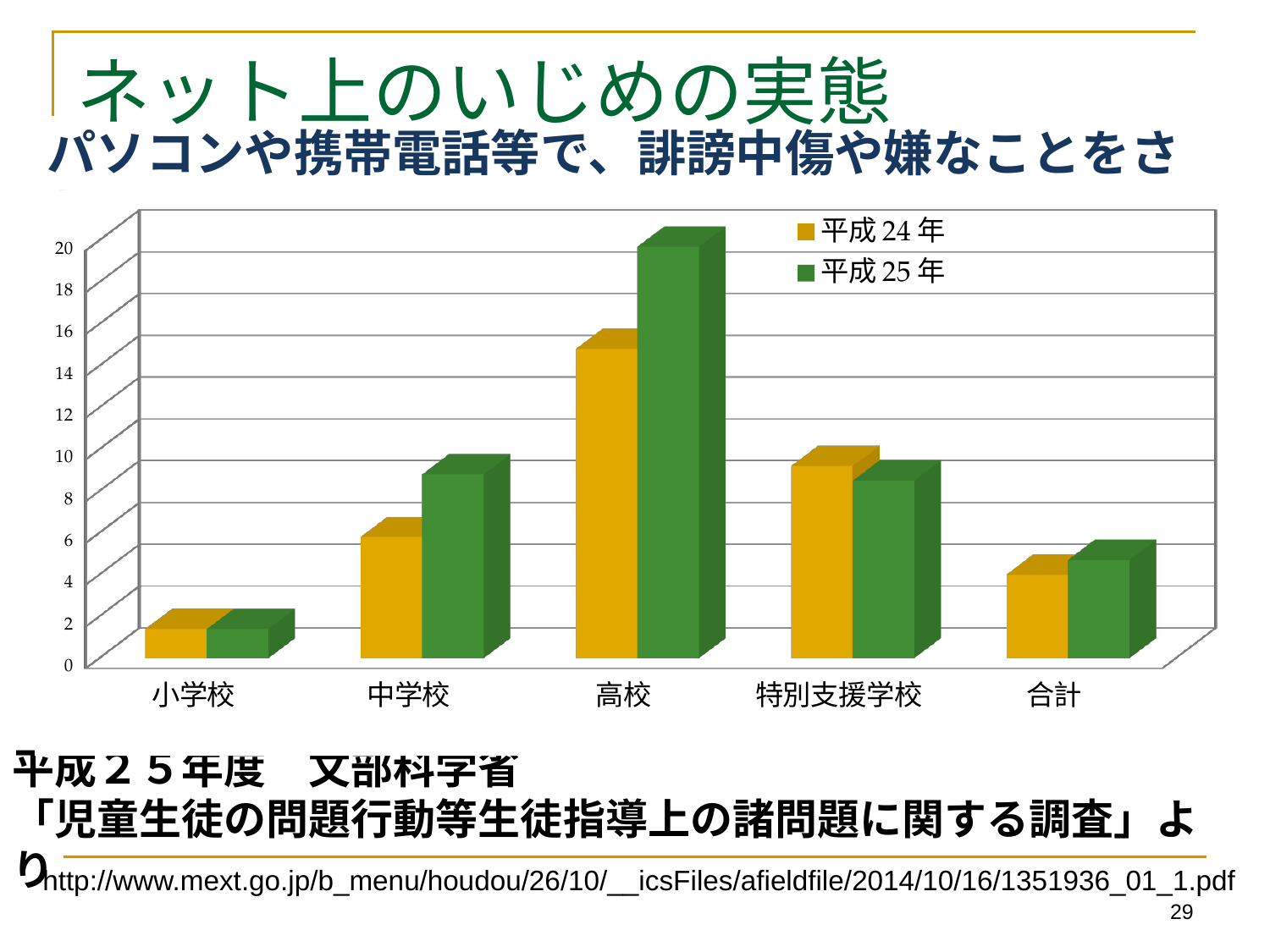

# ネット上のいじめの実態
パソコンや携帯電話等で、誹謗中傷や嫌なことをされる

[unsupported chart]

小学校　　　１，７１１件（  １．４％）
中学校　　　４，８３５件（  ８．８％）
高等学校 　   ２，１７６件（１９．７％）
特別支援学校   　　 ６５件（　８．５％）

合  計              ８，７８７件（　４．７％）

　　　（　　）内は認知件数全体に対する割合
平成２５年度　文部科学省
「児童生徒の問題行動等生徒指導上の諸問題に関する調査」より
http://www.mext.go.jp/b_menu/houdou/26/10/__icsFiles/afieldfile/2014/10/16/1351936_01_1.pdf
29